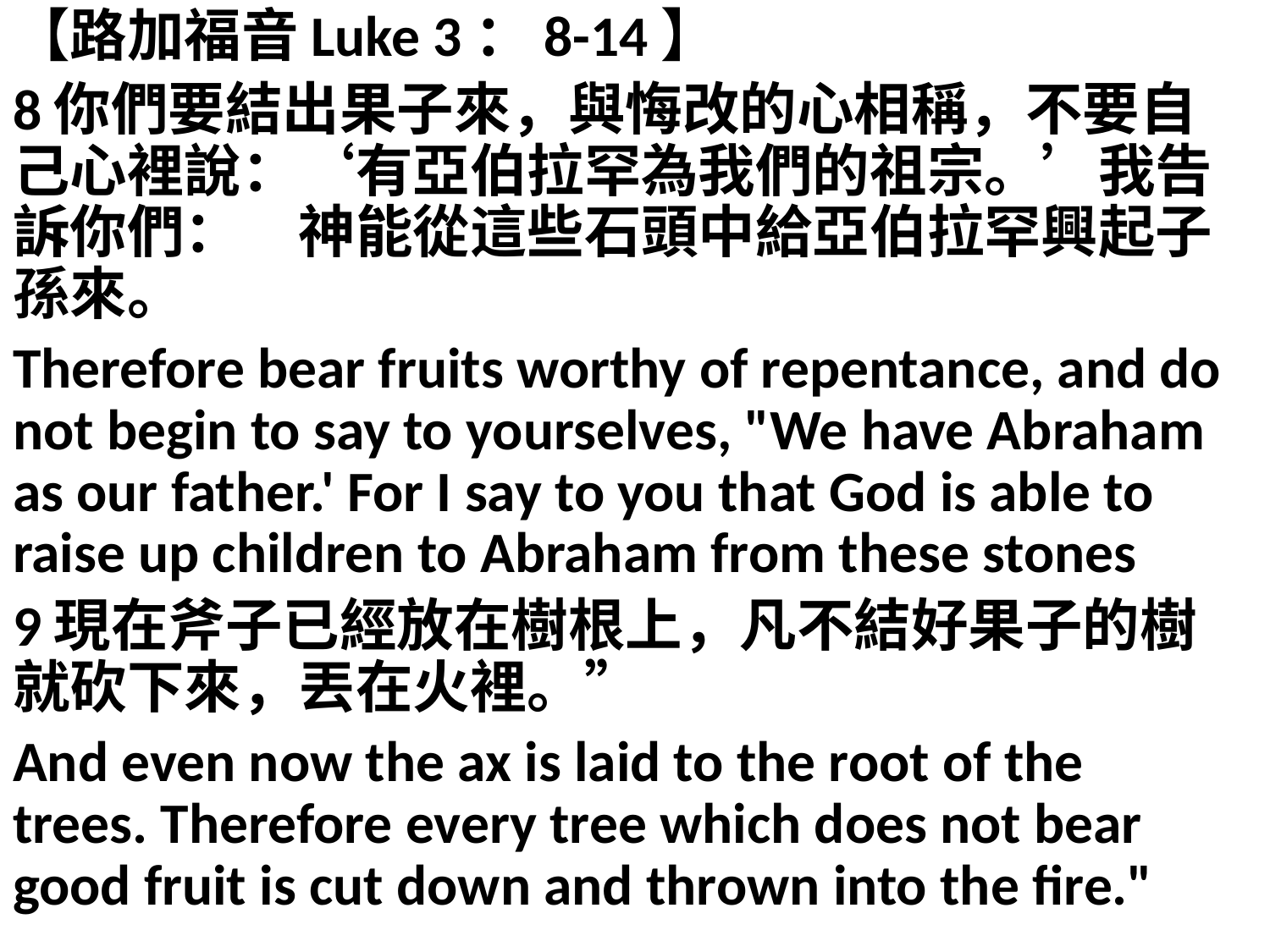

【路加福音Luke 3：8-14】
8你們要結出果子來，與悔改的心相稱，不要自己心裡說：‘有亞伯拉罕為我們的祖宗。’我告訴你們：　神能從這些石頭中給亞伯拉罕興起子孫來。
Therefore bear fruits worthy of repentance, and do not begin to say to yourselves, "We have Abraham as our father.' For I say to you that God is able to raise up children to Abraham from these stones
9現在斧子已經放在樹根上，凡不結好果子的樹就砍下來，丟在火裡。”
And even now the ax is laid to the root of the trees. Therefore every tree which does not bear good fruit is cut down and thrown into the fire."